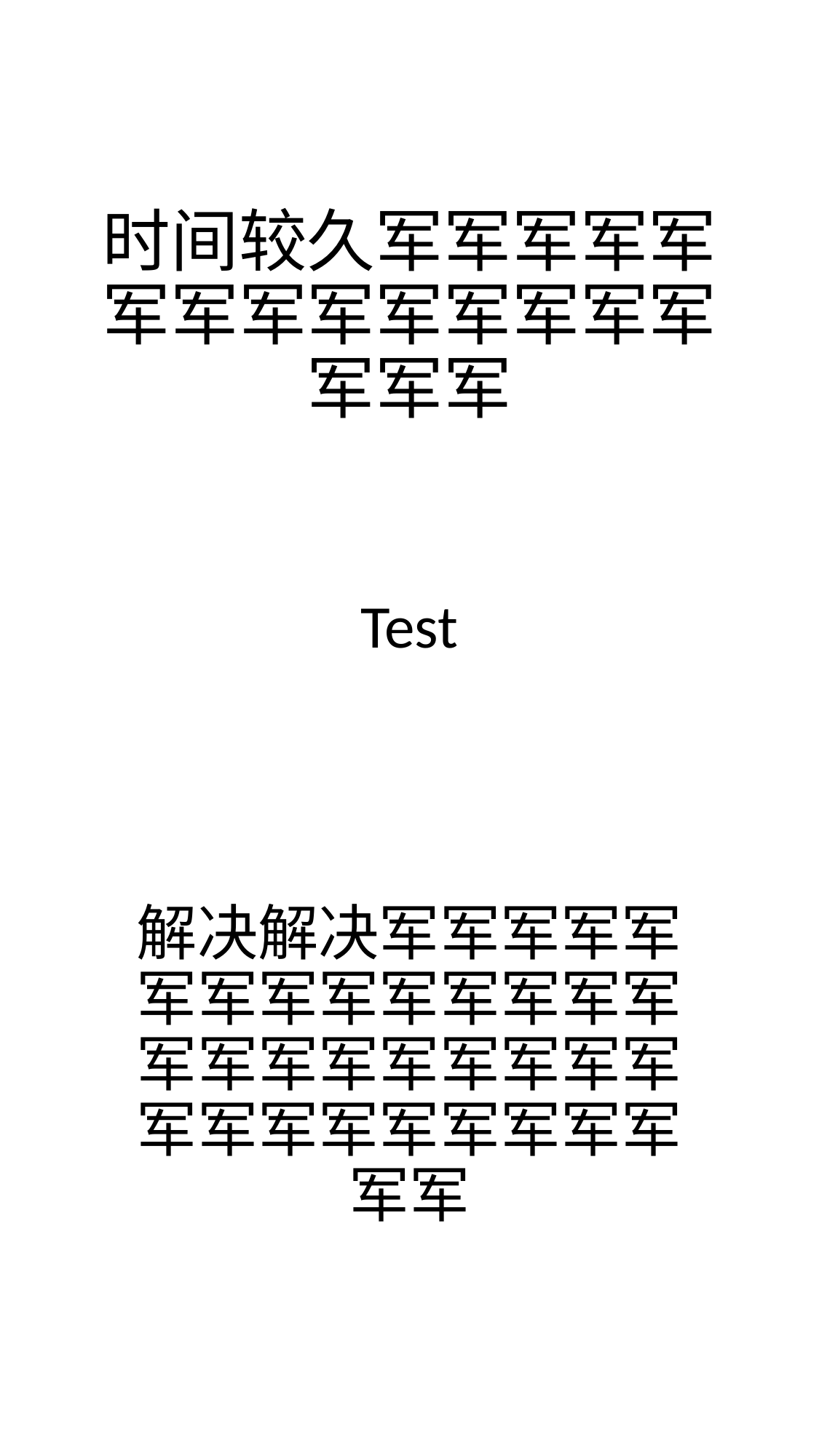

# 时间较久军军军军军军军军军军军军军军军军军
Test

解决解决军军军军军军军军军军军军军军军军军军军军军军军军军军军军军军军军军军

附加费解放军发奖金